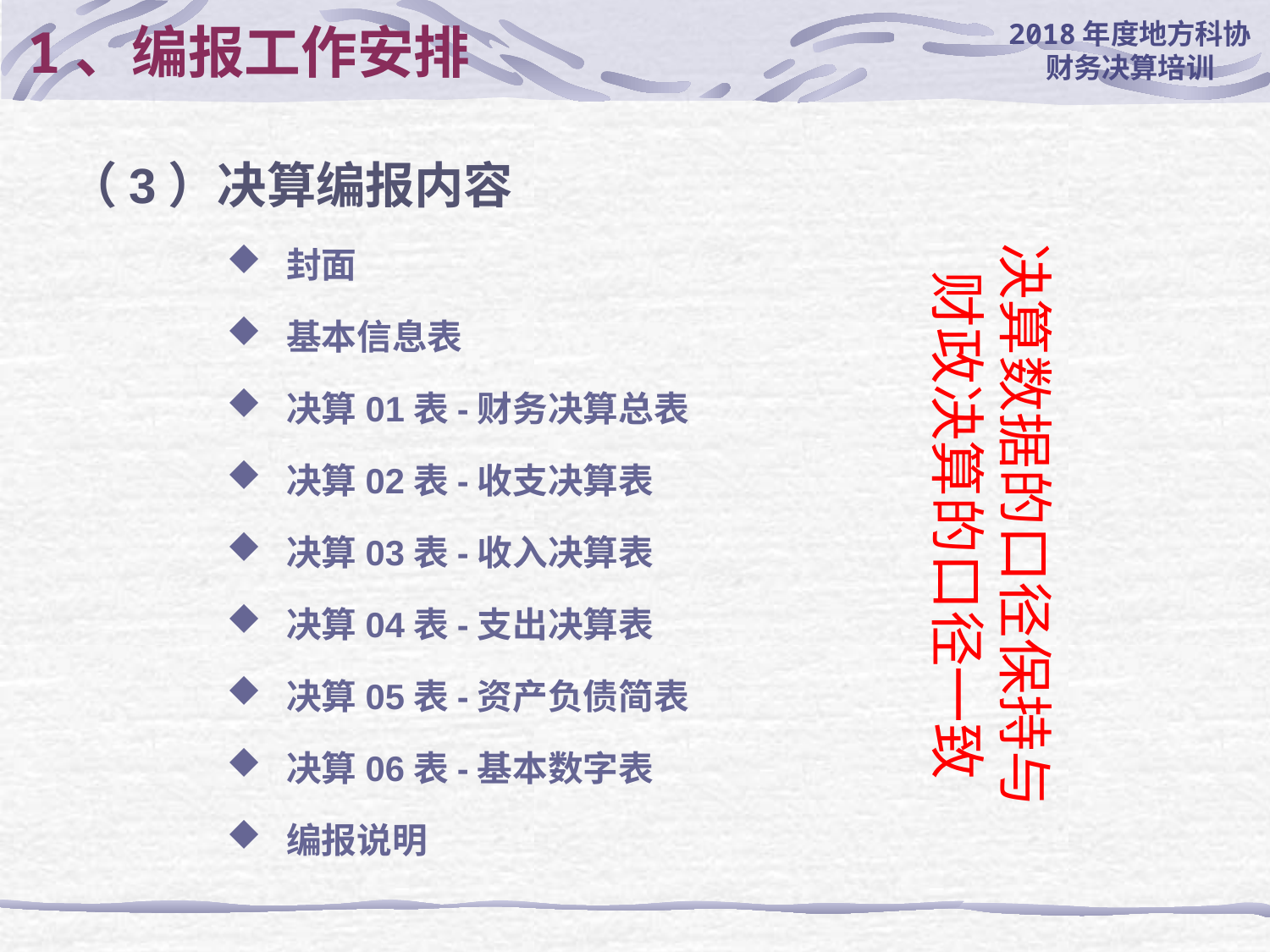

# 1、编报工作安排
（3）决算编报内容
  封面
  基本信息表
  决算01表-财务决算总表
  决算02表-收支决算表
  决算03表-收入决算表
  决算04表-支出决算表
  决算05表-资产负债简表
  决算06表-基本数字表
  编报说明
决算数据的口径保持与财政决算的口径一致